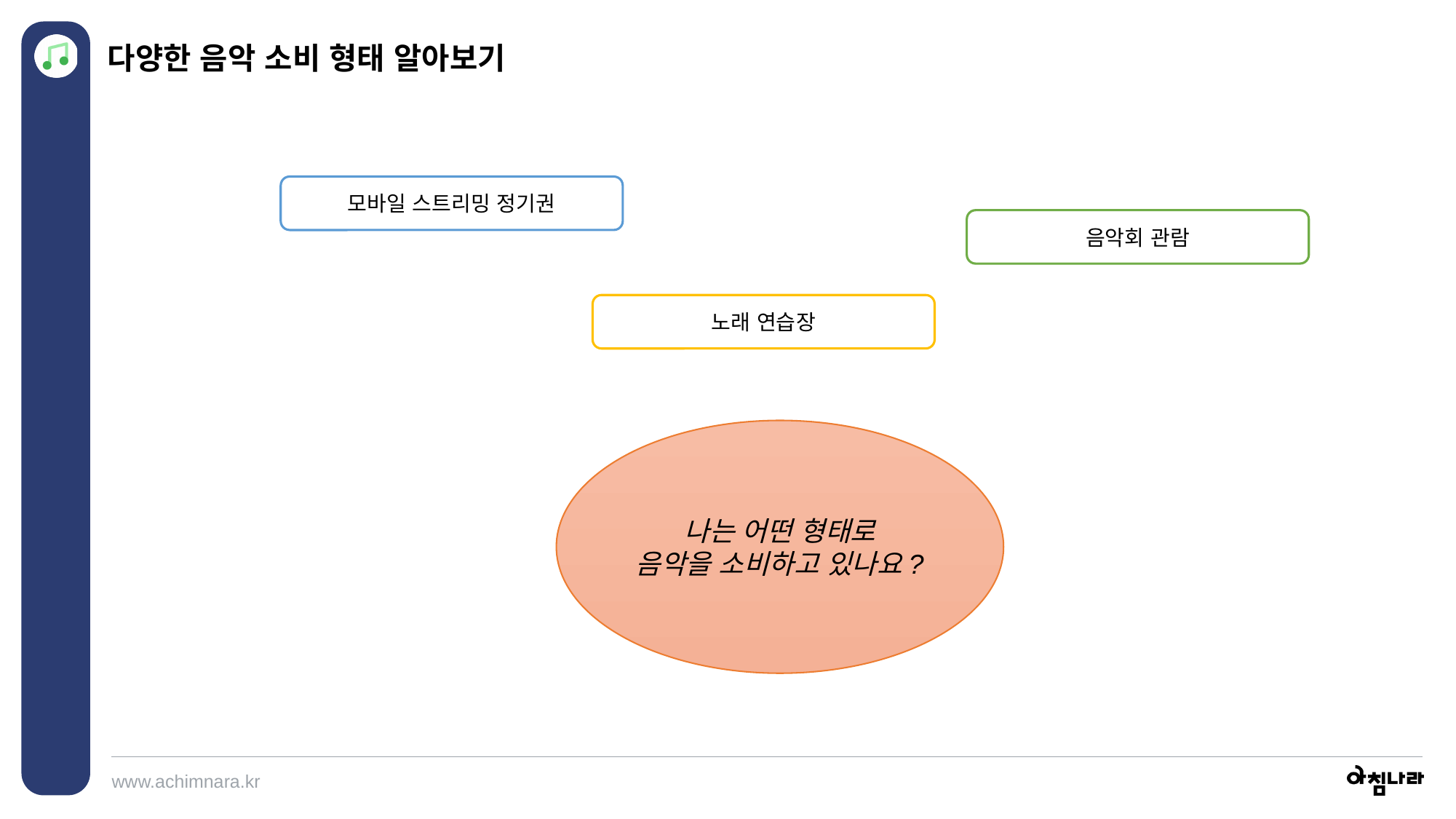

다양한 음악 소비 형태 알아보기
모바일 스트리밍 정기권
음악회 관람
노래 연습장
나는 어떤 형태로
음악을 소비하고 있나요?